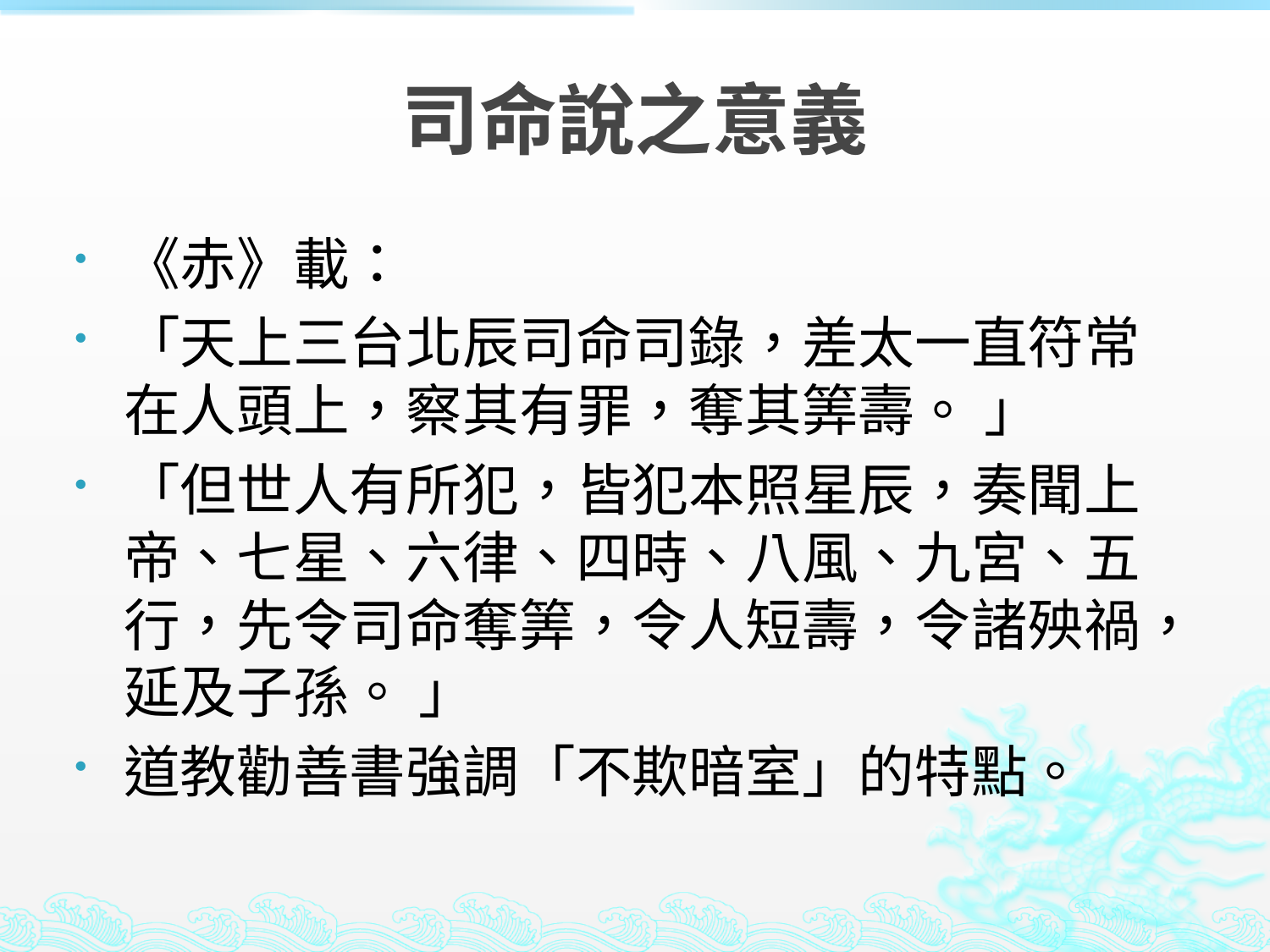

# 司命說之意義
《赤》載：
「天上三台北辰司命司錄，差太一直符常在人頭上，察其有罪，奪其筭壽。 」
「但世人有所犯，皆犯本照星辰，奏聞上帝、七星、六律、四時、八風、九宮、五行，先令司命奪筭，令人短壽，令諸殃禍，延及子孫。 」
道教勸善書強調「不欺暗室」的特點。